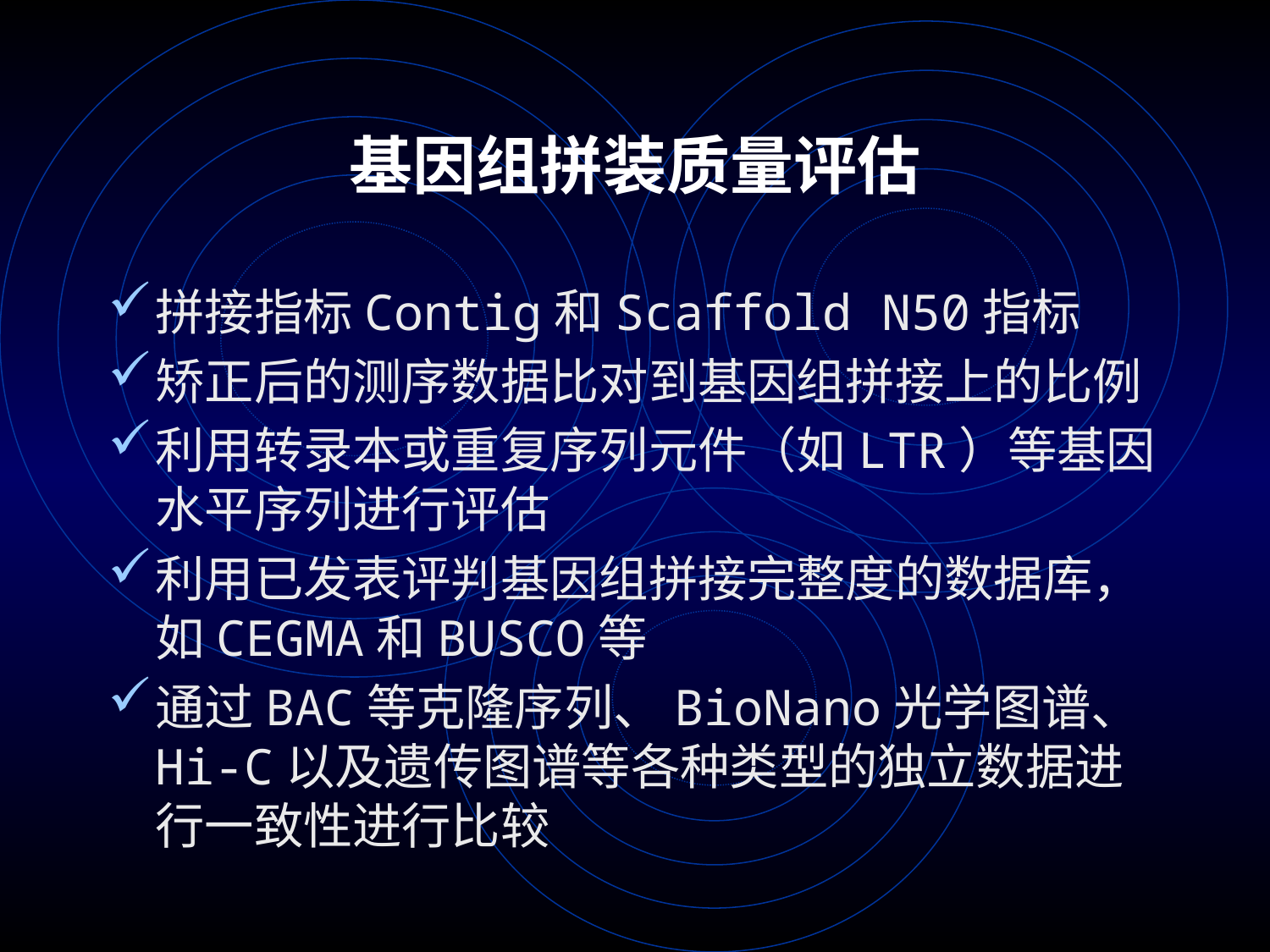

# 基因组拼装质量评估
拼接指标Contig和Scaffold N50指标
矫正后的测序数据比对到基因组拼接上的比例
利用转录本或重复序列元件（如LTR）等基因水平序列进行评估
利用已发表评判基因组拼接完整度的数据库，如CEGMA和BUSCO等
通过BAC等克隆序列、BioNano光学图谱、Hi-C以及遗传图谱等各种类型的独立数据进行一致性进行比较